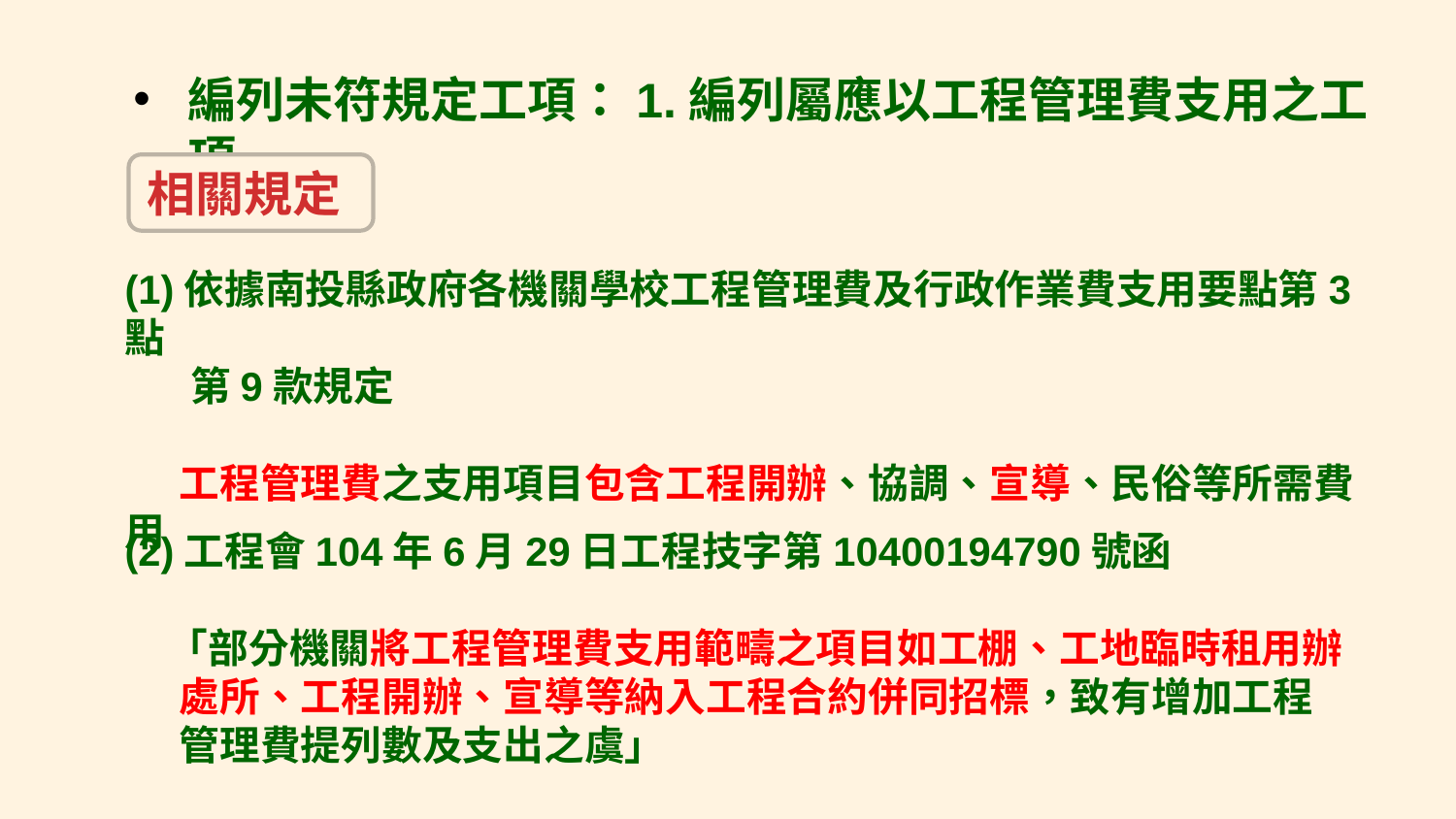

編列未符規定工項：1.編列屬應以工程管理費支用之工項
相關規定
(1)依據南投縣政府各機關學校工程管理費及行政作業費支用要點第3點
     第9款規定

    工程管理費之支用項目包含工程開辦、協調、宣導、民俗等所需費用
(2)工程會104年6月29日工程技字第10400194790號函

   「部分機關將工程管理費支用範疇之項目如工棚、工地臨時租用辦
    處所、工程開辦、宣導等納入工程合約併同招標，致有增加工程
    管理費提列數及支出之虞」